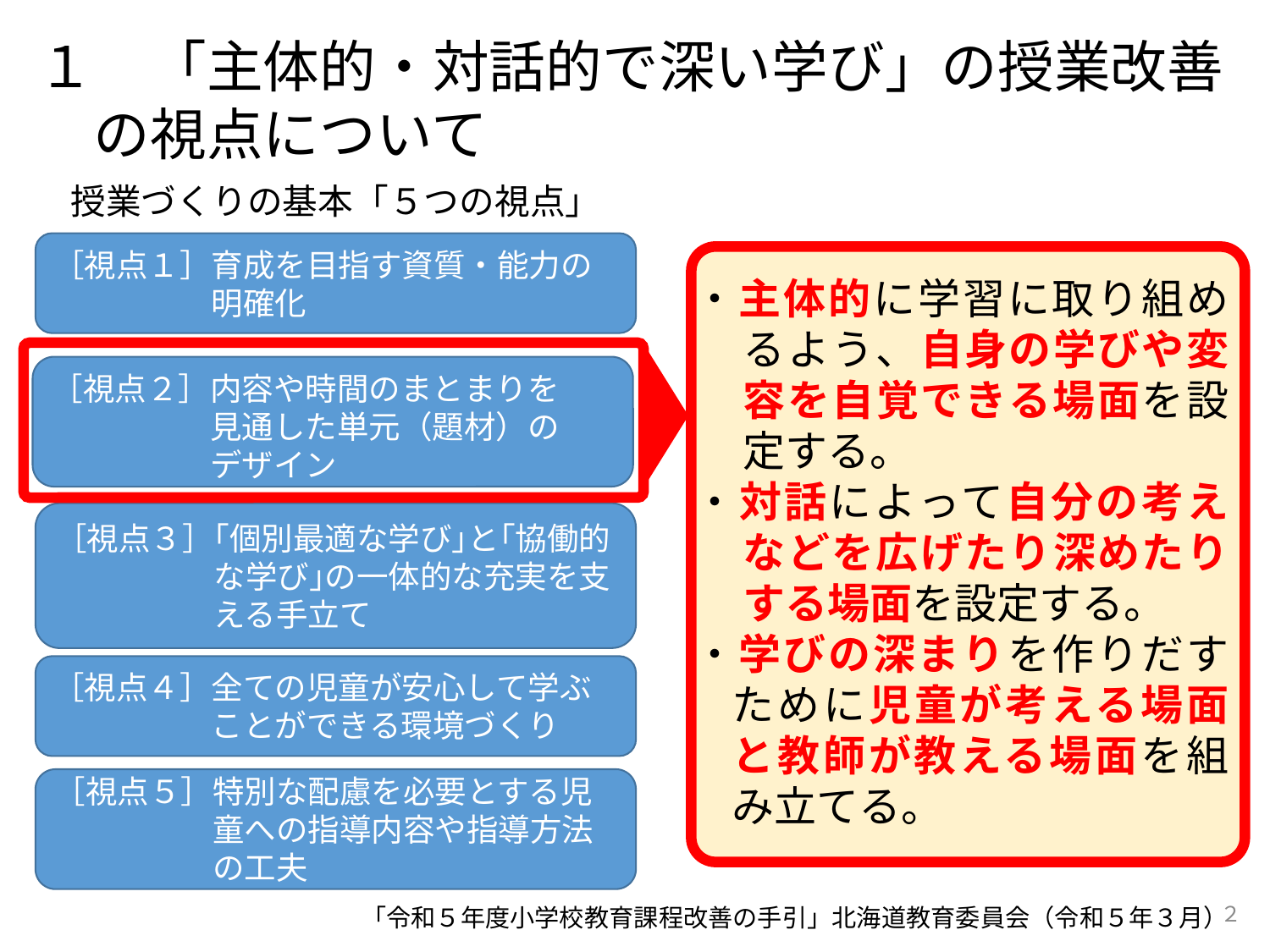

１　「主体的・対話的で深い学び」の授業改善
　の視点について
授業づくりの基本「５つの視点」
〔視点１〕育成を目指す資質・能力の
　　　　　明確化
［視点１］育成を目指す資質・能力の
　　　　　明確化

・主体的に学習に取り組めるよう、自身の学びや変容を自覚できる場面を設定する。
・対話によって自分の考えなどを広げたり深めたりする場面を設定する。
・学びの深まりを作りだすために児童が考える場面と教師が教える場面を組み立てる。

［視点２］内容や時間のまとまりを
　　　　　見通した単元（題材）の
　　　　　デザイン

［視点３］｢個別最適な学び｣と｢協働的
　　　　　な学び｣の一体的な充実を支
　　　　　える手立て
［視点４］全ての児童が安心して学ぶ
　　　　　ことができる環境づくり
［視点５］特別な配慮を必要とする児
　　　　　童への指導内容や指導方法
　　　　　の工夫
２
「令和５年度小学校教育課程改善の手引」北海道教育委員会（令和５年３月）